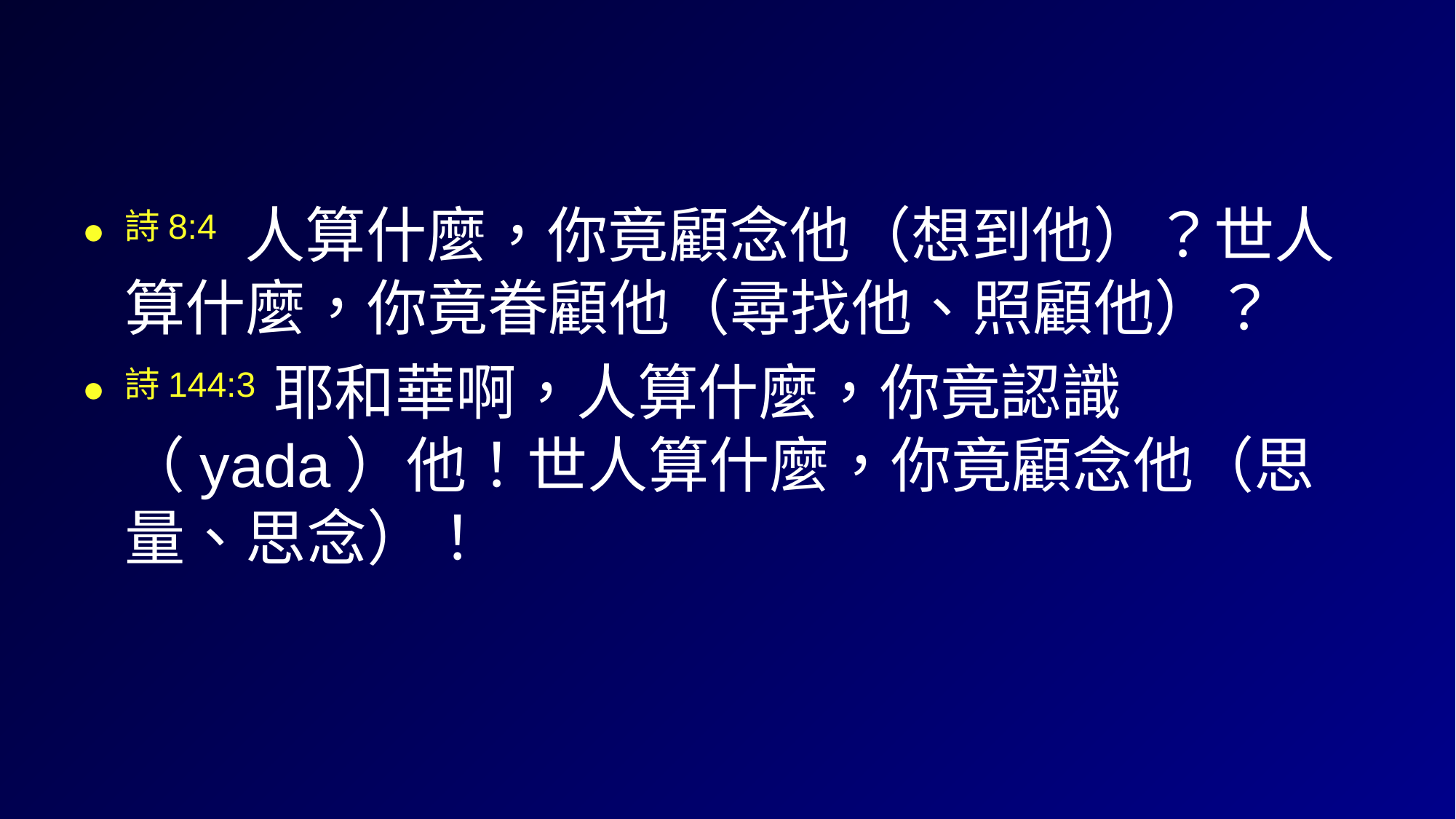

#
詩8:4  人算什麼，你竟顧念他（想到他）？世人算什麼，你竟眷顧他（尋找他、照顧他）？
詩144:3 耶和華啊，人算什麼，你竟認識（yada）他！世人算什麼，你竟顧念他（思量、思念）！